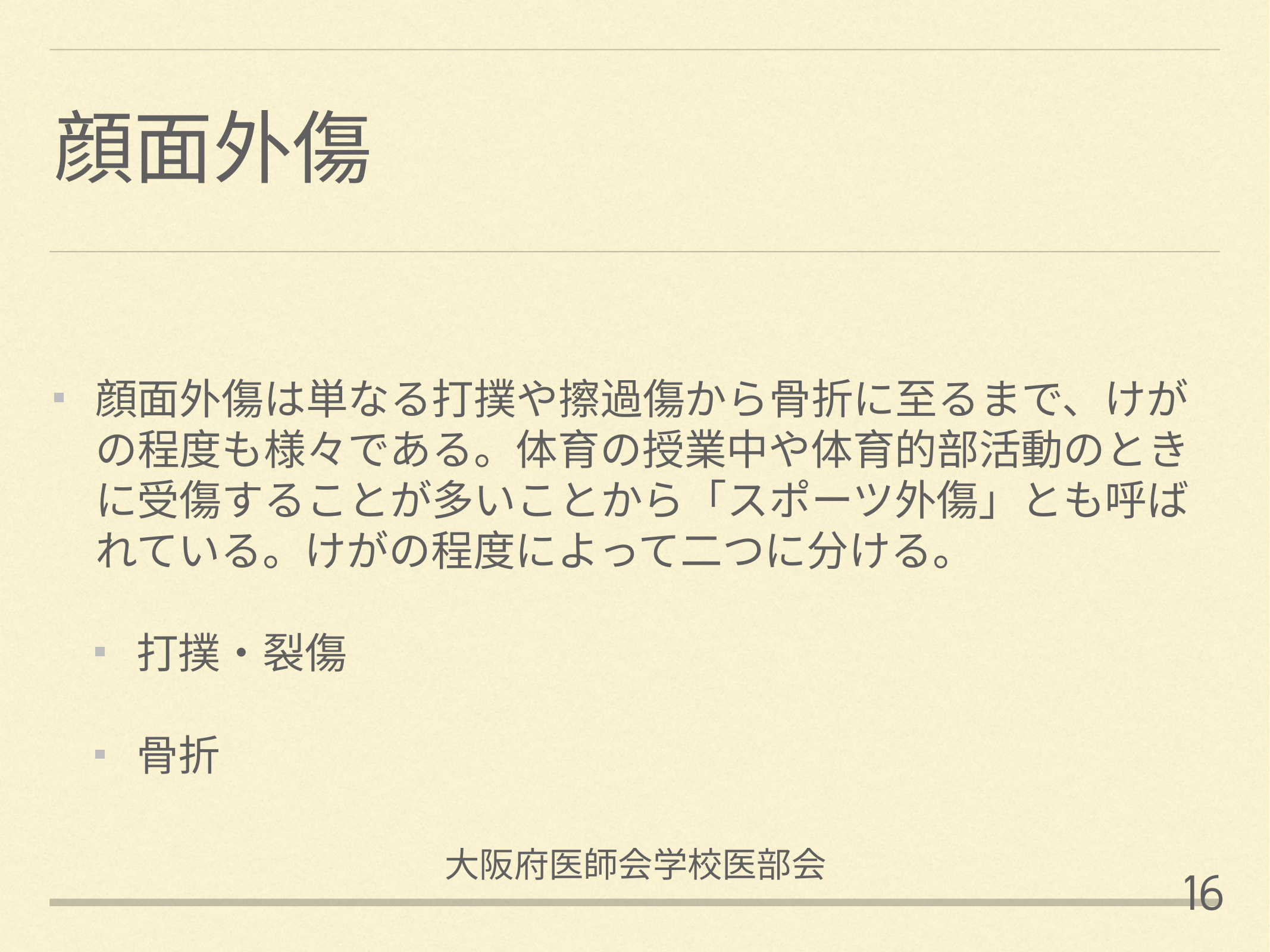

# 顔面外傷
顔面外傷は単なる打撲や擦過傷から骨折に至るまで、けがの程度も様々である。体育の授業中や体育的部活動のときに受傷することが多いことから「スポーツ外傷」とも呼ばれている。けがの程度によって二つに分ける。
打撲・裂傷
骨折
大阪府医師会学校医部会
16